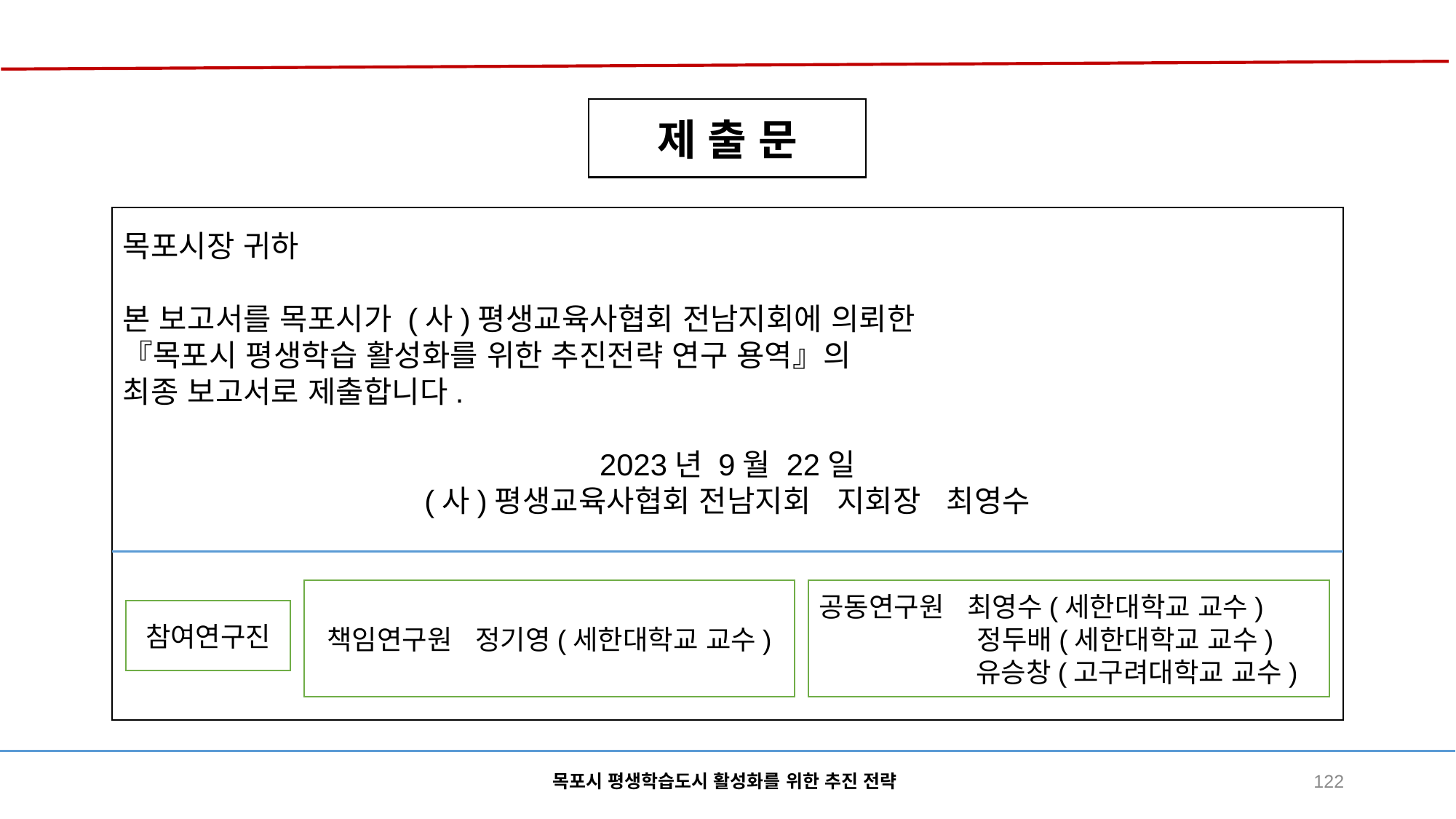

제 출 문

목포시장 귀하

본 보고서를 목포시가 (사)평생교육사협회 전남지회에 의뢰한
『목포시 평생학습 활성화를 위한 추진전략 연구 용역』의
최종 보고서로 제출합니다.

2023년 9월 22일
(사)평생교육사협회 전남지회   지회장   최영수

책임연구원   정기영(세한대학교 교수)
공동연구원   최영수(세한대학교 교수)
              정두배(세한대학교 교수)
                 유승창(고구려대학교 교수)
참여연구진
목포시 평생학습도시 활성화를 위한 추진 전략
122